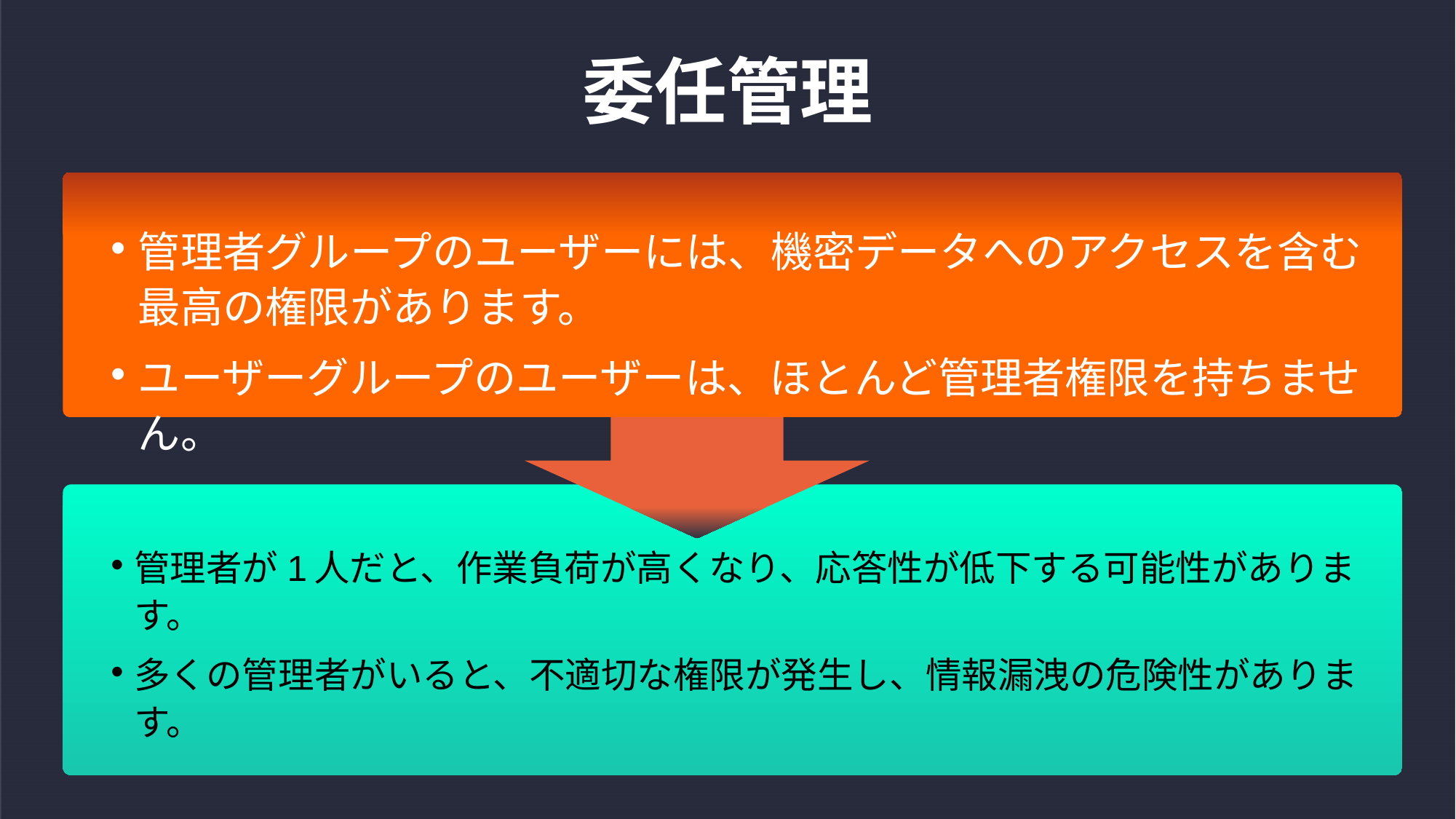

# 委任管理

管理者グループのユーザーには、機密データへのアクセスを含む最高の権限があります。
ユーザーグループのユーザーは、ほとんど管理者権限を持ちません。

管理者が1人だと、作業負荷が高くなり、応答性が低下する可能性があります。
多くの管理者がいると、不適切な権限が発生し、情報漏洩の危険性があります。